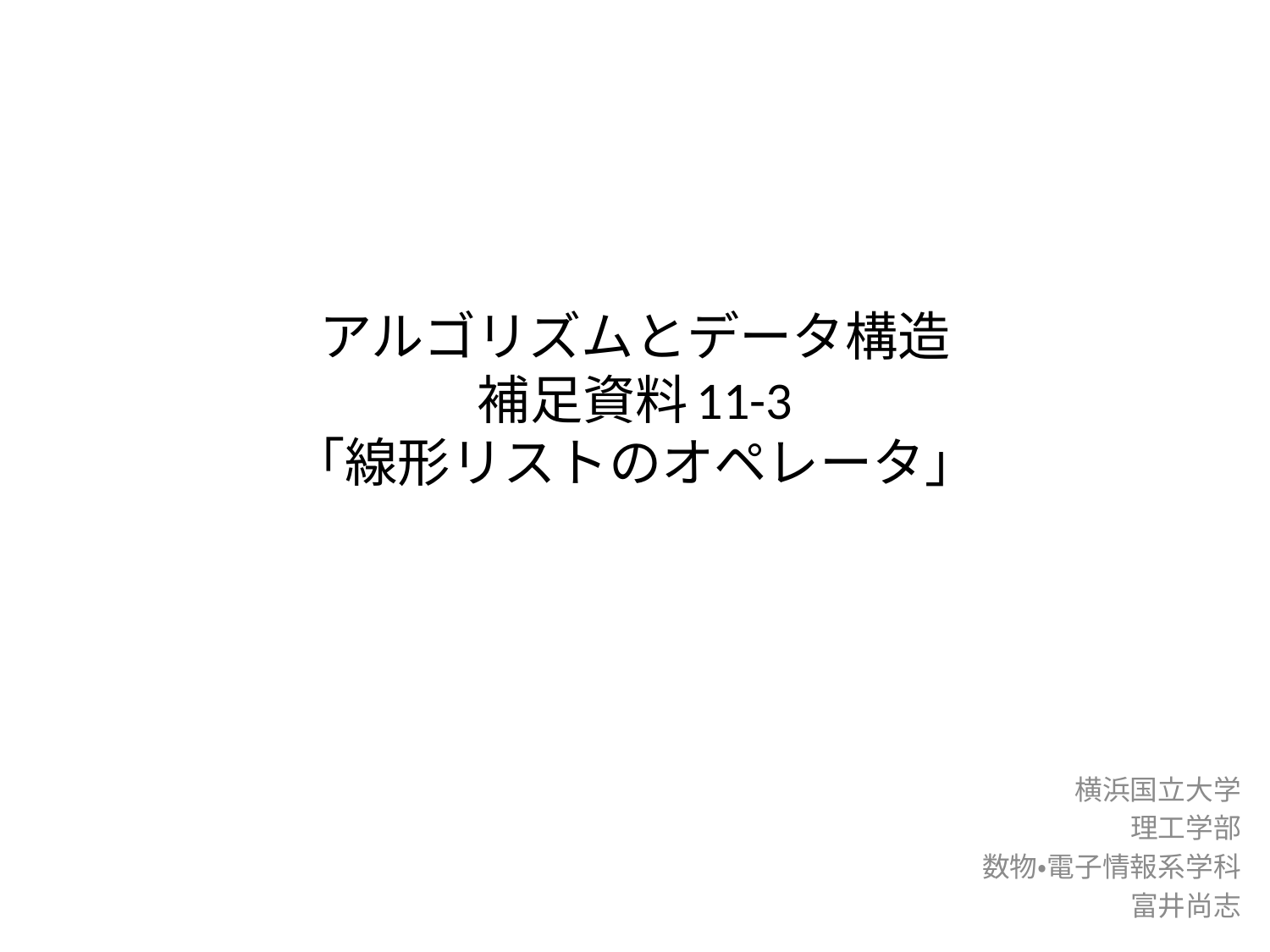

# アルゴリズムとデータ構造 補足資料11-3 「線形リストのオペレータ」
横浜国立大学
理工学部
 数物・電子情報系学科
富井尚志